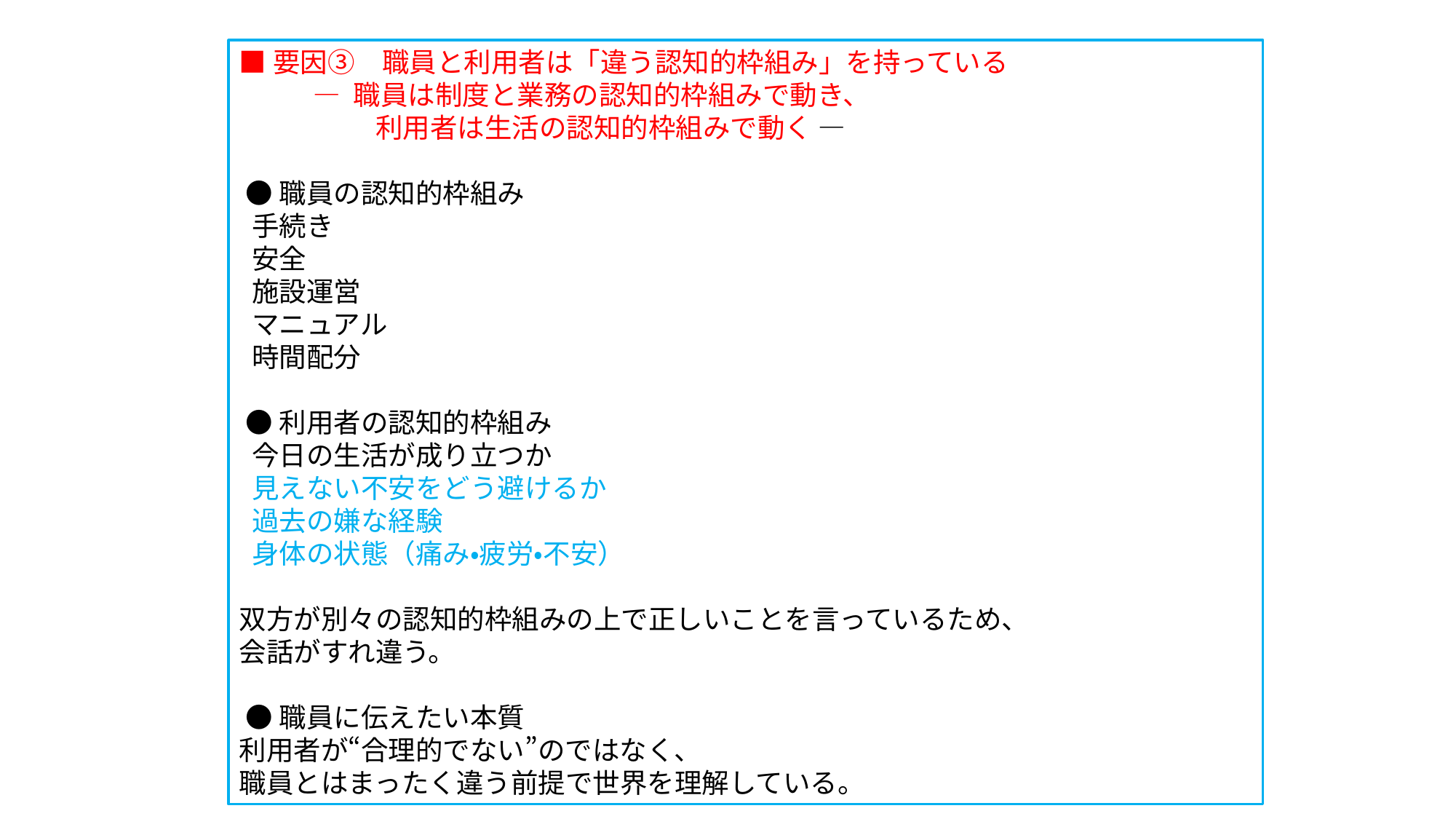

■要因③　職員と利用者は「違う認知的枠組み」を持っている
            ― 職員は制度と業務の認知的枠組みで動き、
                     利用者は生活の認知的枠組みで動く ―

 ●職員の認知的枠組み
 手続き
 安全
 施設運営
 マニュアル
 時間配分

 ●利用者の認知的枠組み
 今日の生活が成り立つか
 見えない不安をどう避けるか
 過去の嫌な経験
 身体の状態（痛み・疲労・不安）

双方が別々の認知的枠組みの上で正しいことを言っているため、
会話がすれ違う。

 ●職員に伝えたい本質
利用者が“合理的でない”のではなく、
職員とはまったく違う前提で世界を理解している。